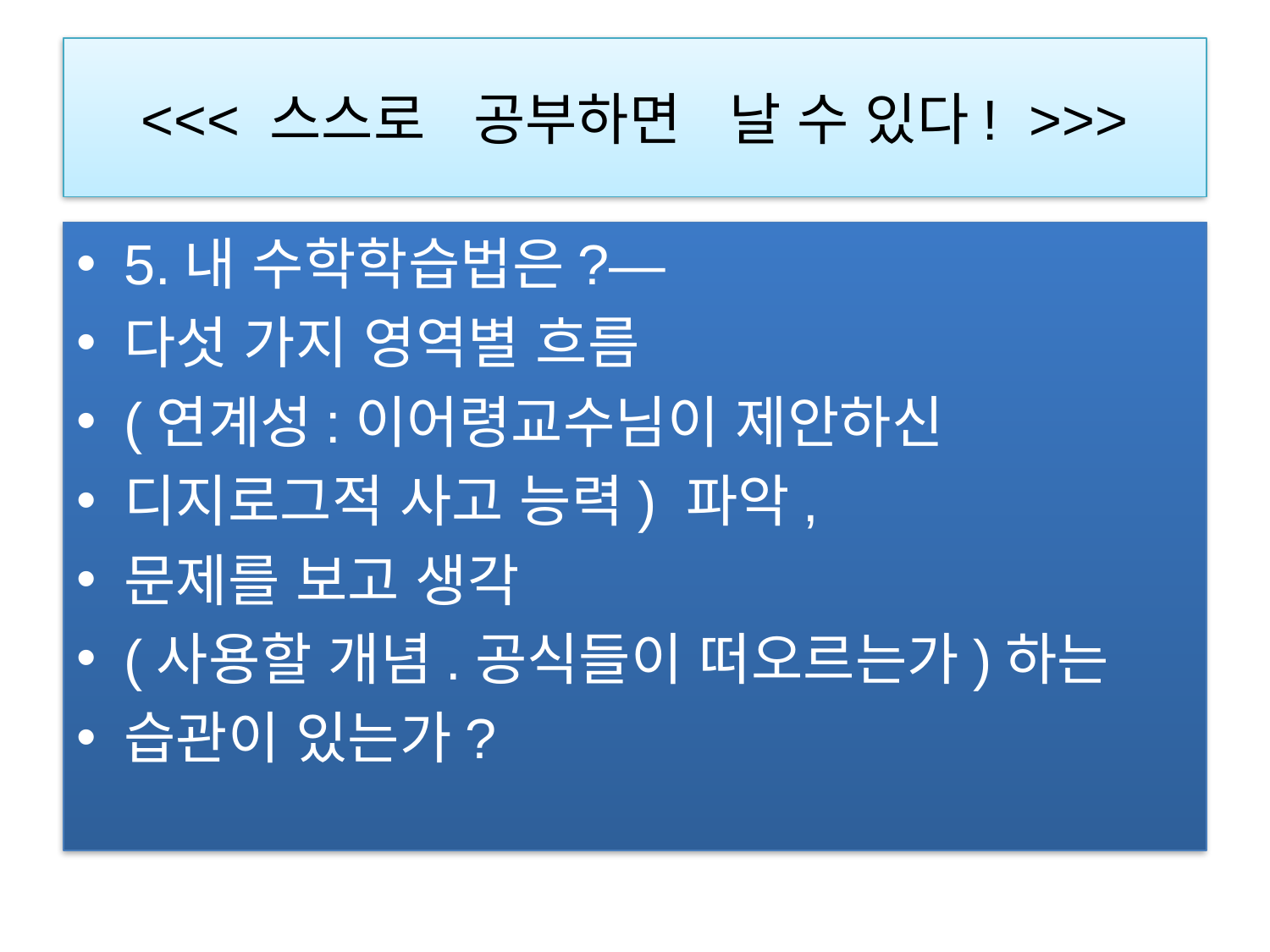

# <<< 스스로   공부하면   날 수 있다!  >>>
5.내 수학학습법은?—
다섯 가지 영역별 흐름
(연계성:이어령교수님이 제안하신
디지로그적 사고 능력) 파악,
문제를 보고 생각
(사용할 개념.공식들이 떠오르는가)하는
습관이 있는가?